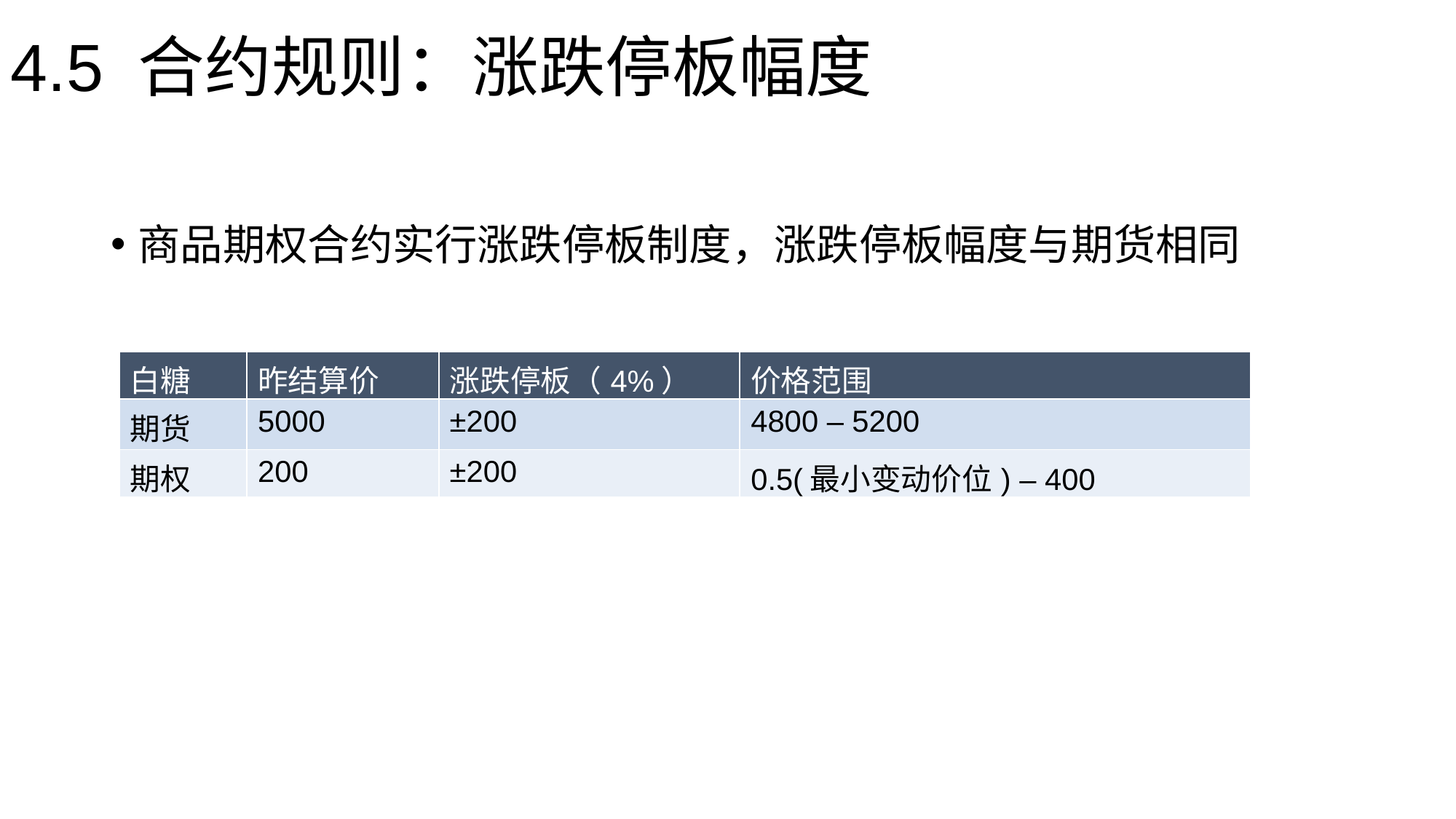

4.5 合约规则：涨跌停板幅度
商品期权合约实行涨跌停板制度，涨跌停板幅度与期货相同
| 白糖 | 昨结算价 | 涨跌停板（4%） | 价格范围 |
| --- | --- | --- | --- |
| 期货 | 5000 | ±200 | 4800 – 5200 |
| 期权 | 200 | ±200 | 0.5(最小变动价位) – 400 |